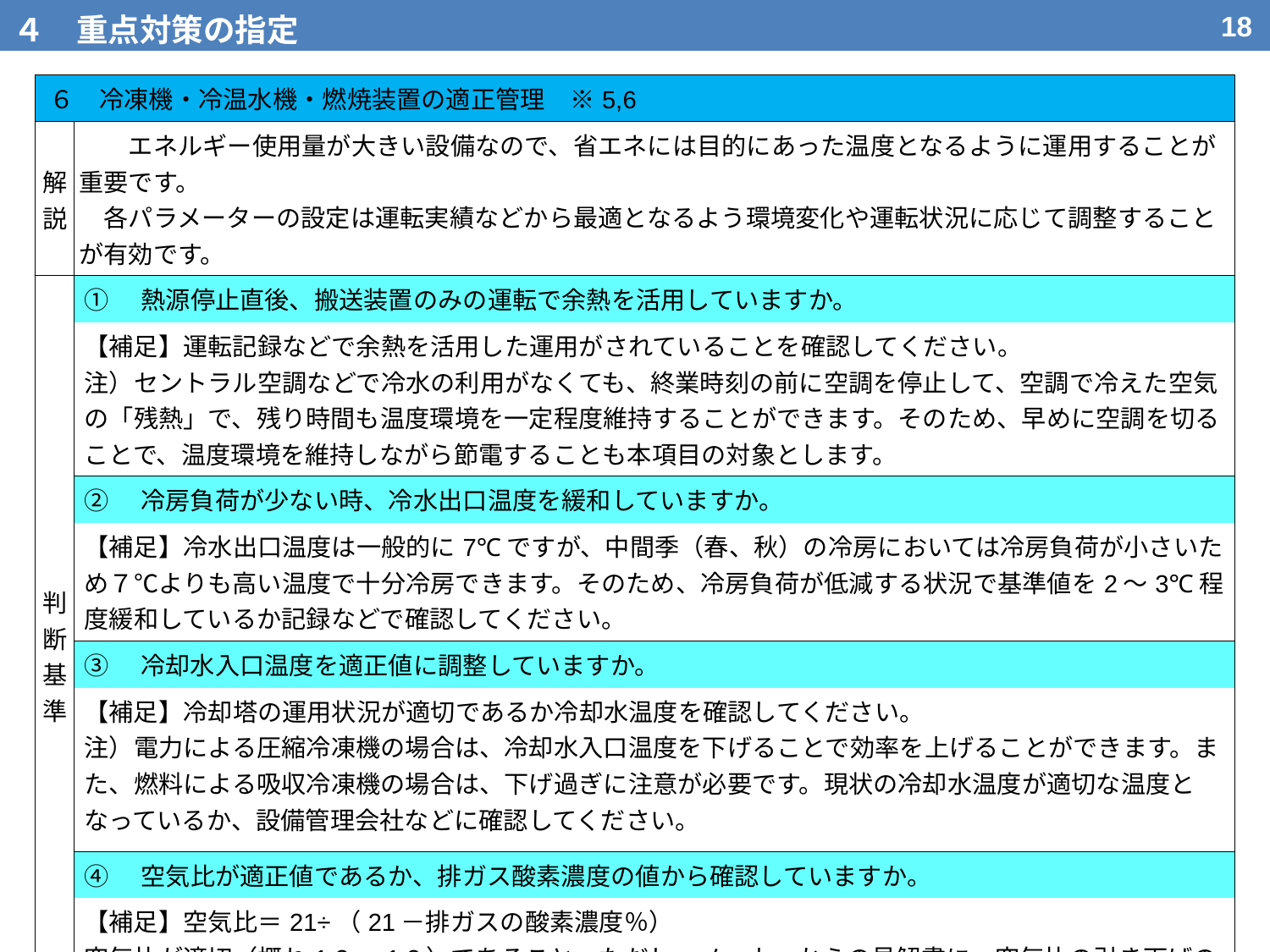

４　重点対策の指定
18
| ６　冷凍機・冷温水機・燃焼装置の適正管理　※5,6 |  |
| --- | --- |
| 解説 | エネルギー使用量が大きい設備なので、省エネには目的にあった温度となるように運用することが重要です。 　各パラメーターの設定は運転実績などから最適となるよう環境変化や運転状況に応じて調整することが有効です。 |
| 判断基準 | ①　熱源停止直後、搬送装置のみの運転で余熱を活用していますか。 |
|  | 【補足】運転記録などで余熱を活用した運用がされていることを確認してください。 注）セントラル空調などで冷水の利用がなくても、終業時刻の前に空調を停止して、空調で冷えた空気の「残熱」で、残り時間も温度環境を一定程度維持することができます。そのため、早めに空調を切ることで、温度環境を維持しながら節電することも本項目の対象とします。 |
|  | ②　冷房負荷が少ない時、冷水出口温度を緩和していますか。 |
|  | 【補足】冷水出口温度は一般的に7℃ですが、中間季（春、秋）の冷房においては冷房負荷が小さいため７℃よりも高い温度で十分冷房できます。そのため、冷房負荷が低減する状況で基準値を2～3℃程度緩和しているか記録などで確認してください。 |
|  | ③　冷却水入口温度を適正値に調整していますか。 |
|  | 【補足】冷却塔の運用状況が適切であるか冷却水温度を確認してください。 注）電力による圧縮冷凍機の場合は、冷却水入口温度を下げることで効率を上げることができます。また、燃料による吸収冷凍機の場合は、下げ過ぎに注意が必要です。現状の冷却水温度が適切な温度となっているか、設備管理会社などに確認してください。 |
|  | ④　空気比が適正値であるか、排ガス酸素濃度の値から確認していますか。 |
|  | 【補足】空気比＝21÷（21－排ガスの酸素濃度％） 空気比が適切（概ね1.2～1.3）であること。ただし、メーカーからの見解書に、空気比の引き下げの限界が示されている場合は、その値を基準として取り扱うことができます。 |